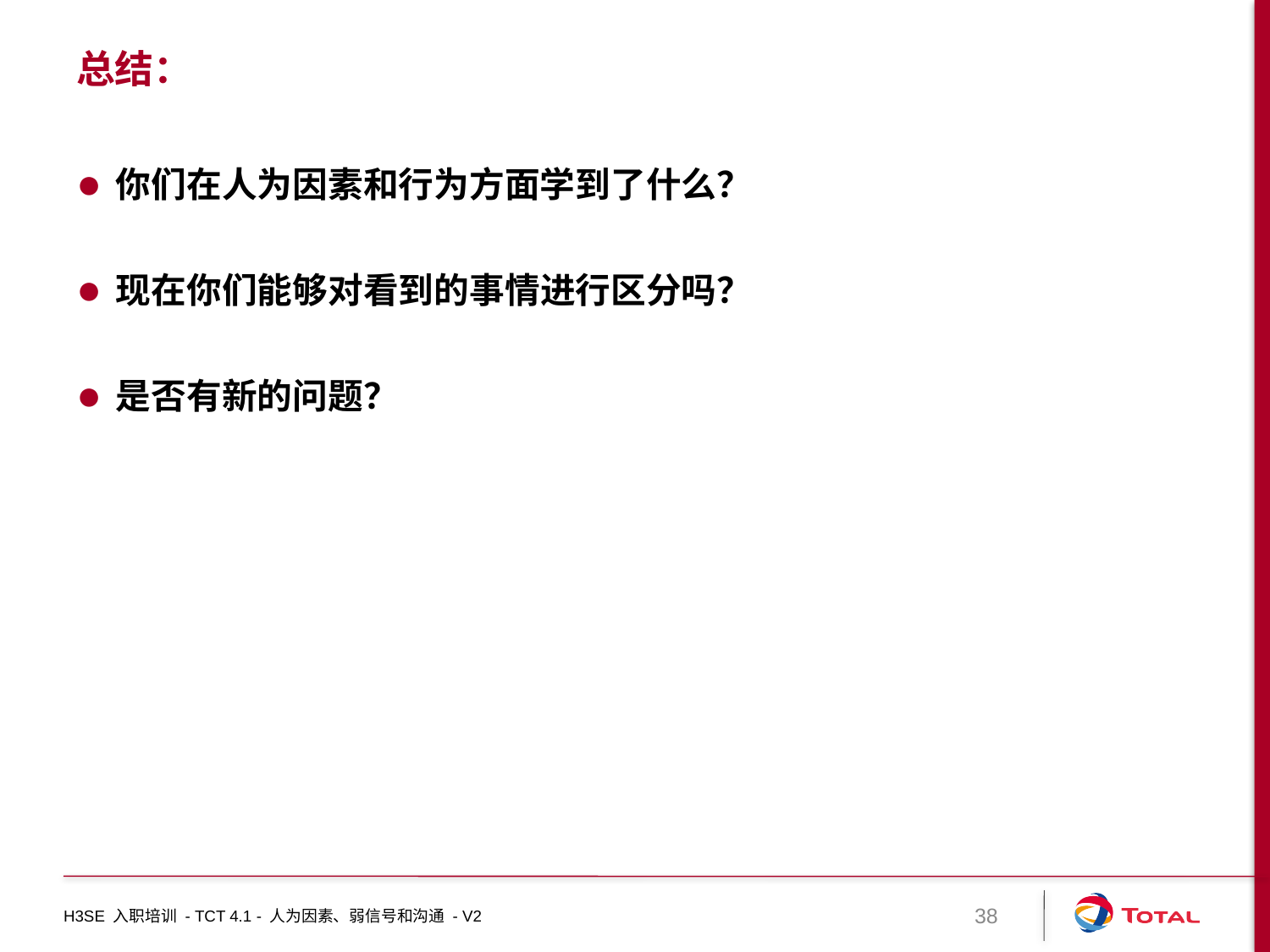

# 总结：
你们在人为因素和行为方面学到了什么？

现在你们能够对看到的事情进行区分吗？

是否有新的问题？
H3SE 入职培训 - TCT 4.1 - 人为因素、弱信号和沟通 - V2
38